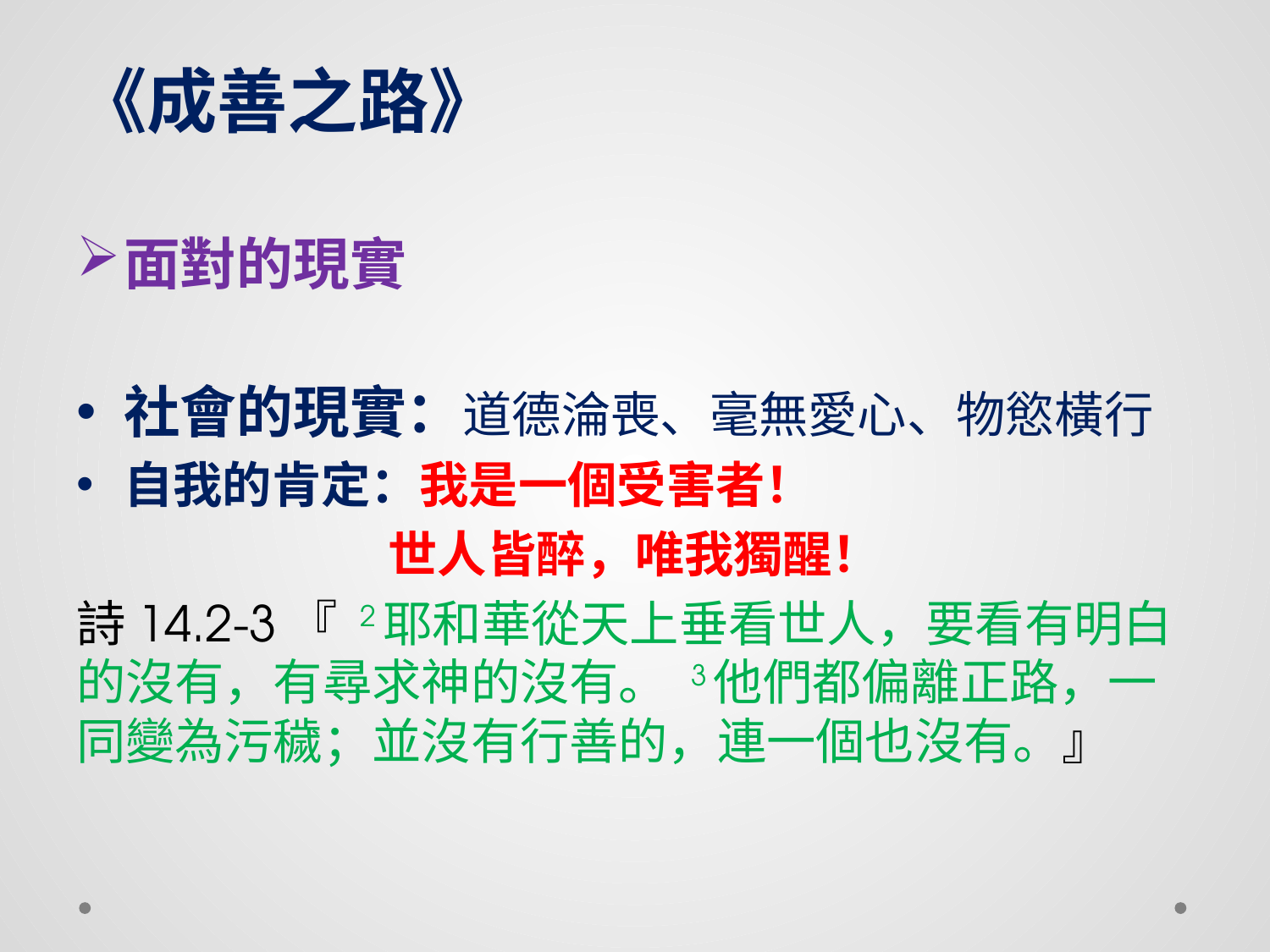

# 《成善之路》
面對的現實

社會的現實：道德淪喪、毫無愛心、物慾橫行
自我的肯定：我是一個受害者！
世人皆醉，唯我獨醒！
詩14.2-3『 2耶和華從天上垂看世人，要看有明白的沒有，有尋求神的沒有。 3他們都偏離正路，一同變為污穢；並沒有行善的，連一個也沒有。』